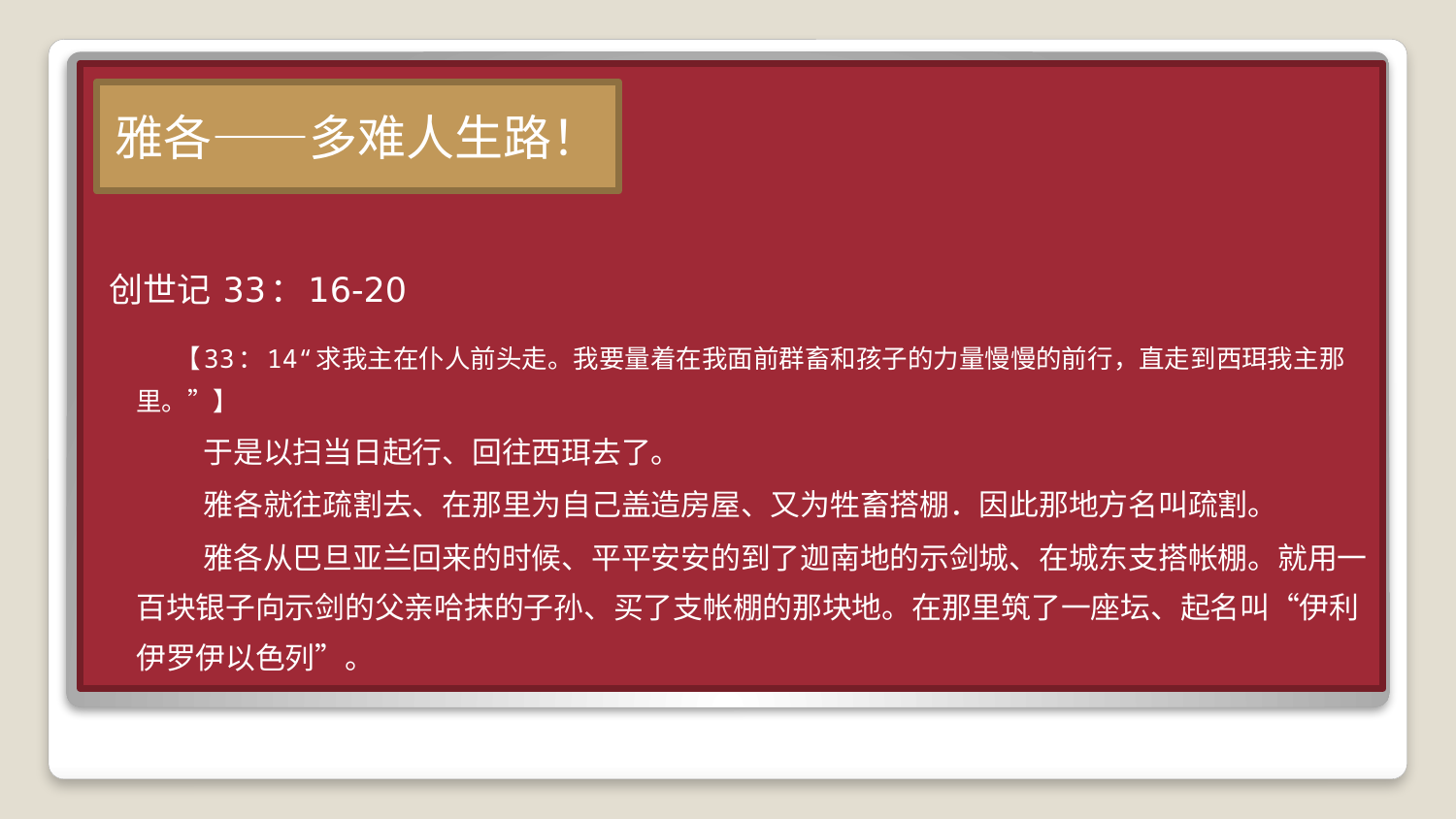

创世记 33：16-20
              【33：14“求我主在仆人前头走。我要量着在我面前群畜和孩子的力量慢慢的前行，直走到西珥我主那里。”】
于是以扫当日起行、回往西珥去了。
雅各就往疏割去、在那里为自己盖造房屋、又为牲畜搭棚．因此那地方名叫疏割。
雅各从巴旦亚兰回来的时候、平平安安的到了迦南地的示剑城、在城东支搭帐棚。就用一百块银子向示剑的父亲哈抹的子孙、买了支帐棚的那块地。在那里筑了一座坛、起名叫“伊利伊罗伊以色列”。
雅各——多难人生路！